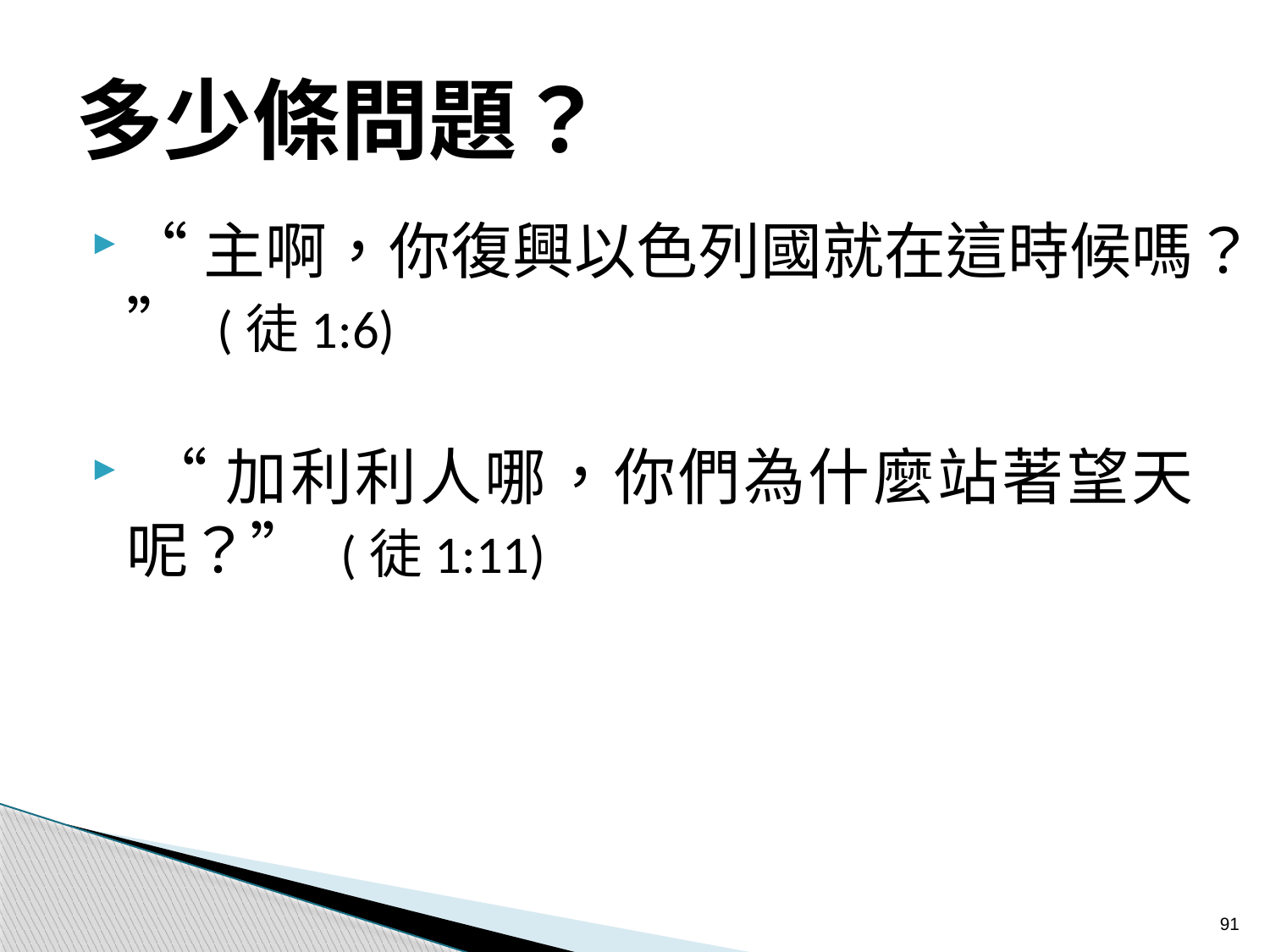

# 多少條問題？
“主啊，你復興以色列國就在這時候嗎？” (徒1:6)

 “加利利人哪，你們為什麼站著望天呢？” (徒1:11)
91